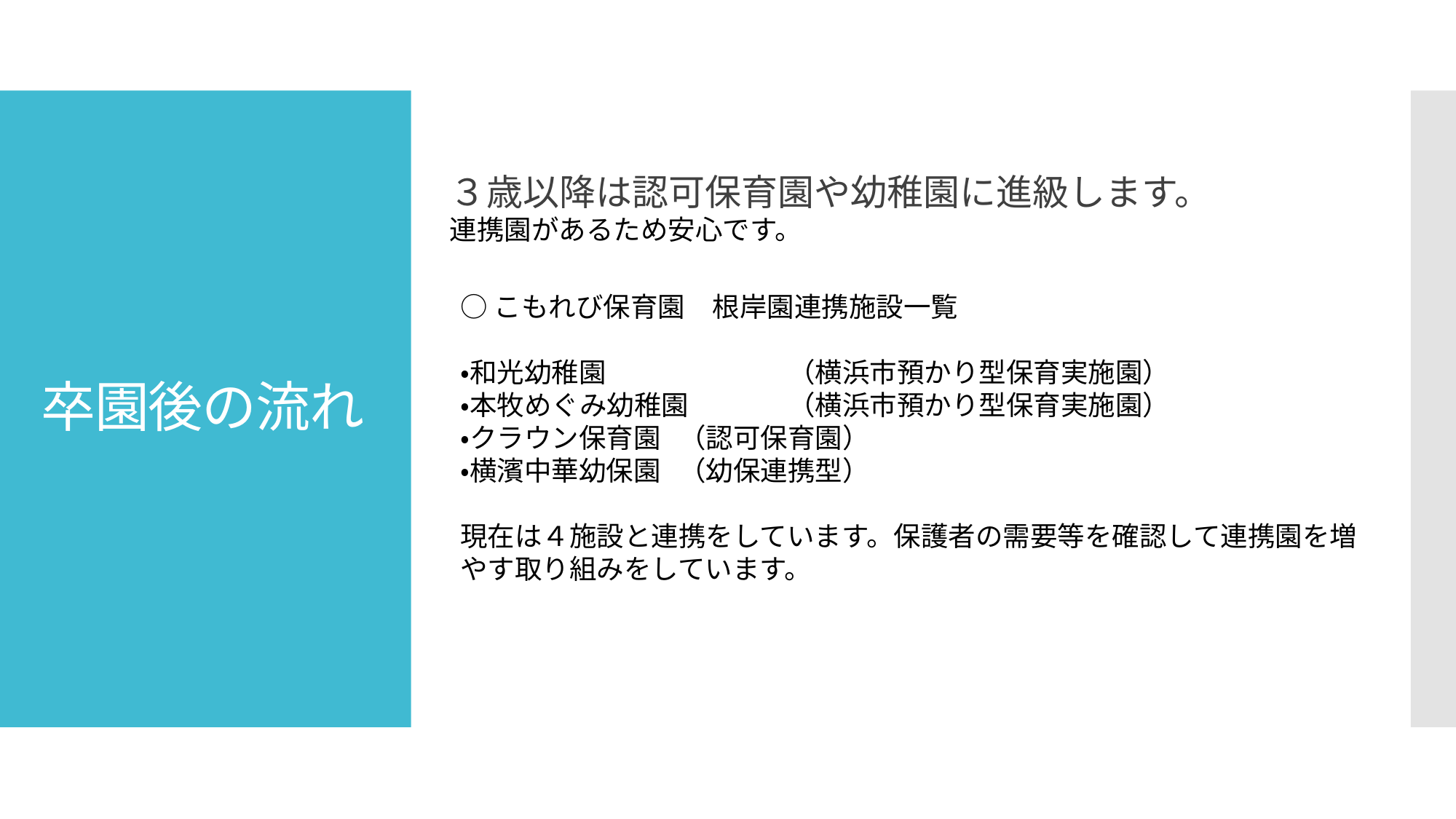

# 卒園後の流れ
３歳以降は認可保育園や幼稚園に進級します。
連携園があるため安心です。
○こもれび保育園　根岸園連携施設一覧

・和光幼稚園		（横浜市預かり型保育実施園）
・本牧めぐみ幼稚園	（横浜市預かり型保育実施園）
・クラウン保育園	（認可保育園）
・横濱中華幼保園	（幼保連携型）

現在は４施設と連携をしています。保護者の需要等を確認して連携園を増やす取り組みをしています。